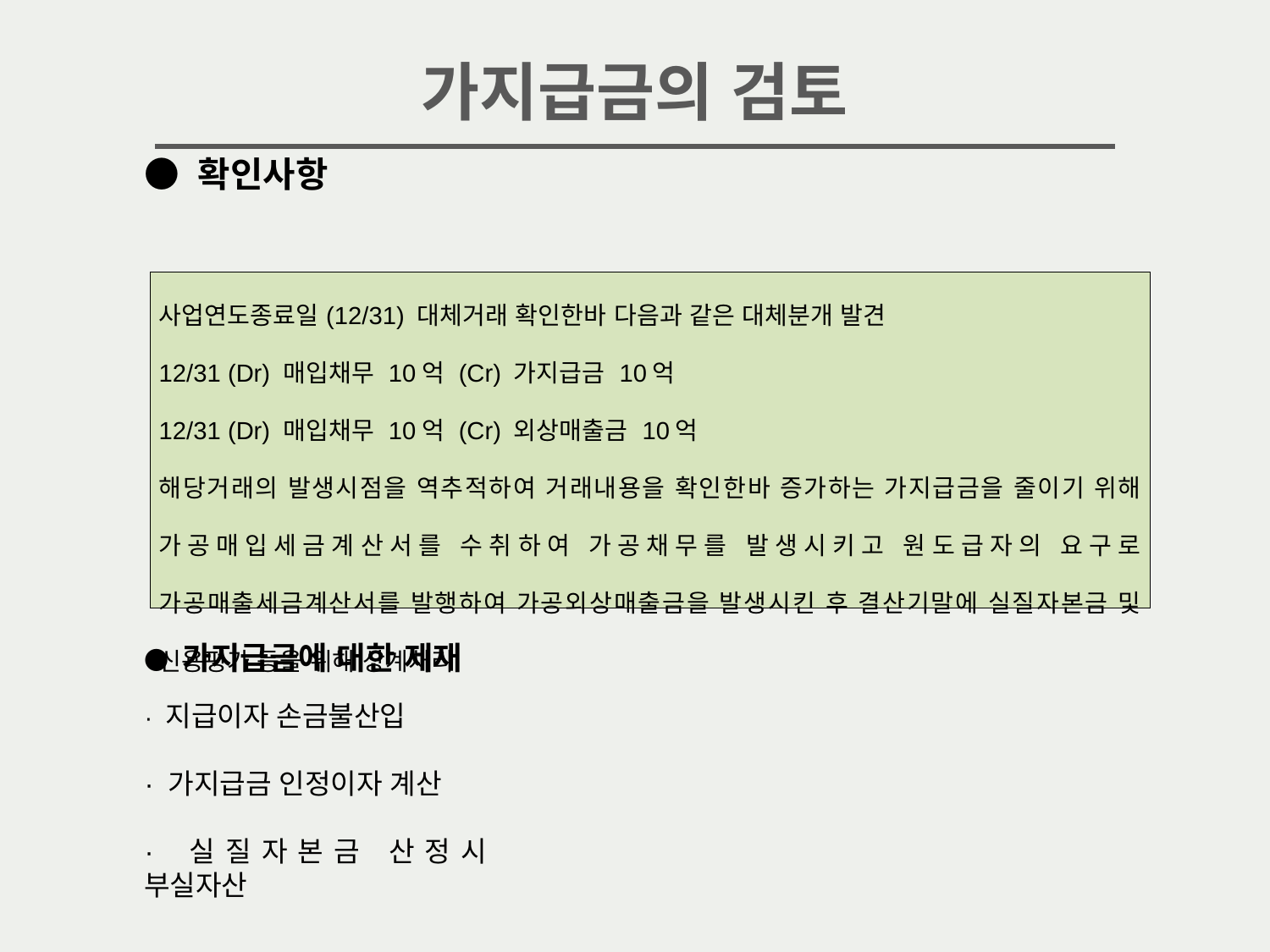

가지급금의 검토

● 확인사항

● 가지급금에 대한 제재

· 지급이자 손금불산입

· 가지급금 인정이자 계산

· 실질자본금 산정시 부실자산

| 사업연도종료일(12/31) 대체거래 확인한바 다음과 같은 대체분개 발견 12/31 (Dr) 매입채무 10억 (Cr) 가지급금 10억 12/31 (Dr) 매입채무 10억 (Cr) 외상매출금 10억 해당거래의 발생시점을 역추적하여 거래내용을 확인한바 증가하는 가지급금을 줄이기 위해 가공매입세금계산서를 수취하여 가공채무를 발생시키고 원도급자의 요구로 가공매출세금계산서를 발행하여 가공외상매출금을 발생시킨 후 결산기말에 실질자본금 및 신용평가 등을 위해 상계처리 |
| --- |